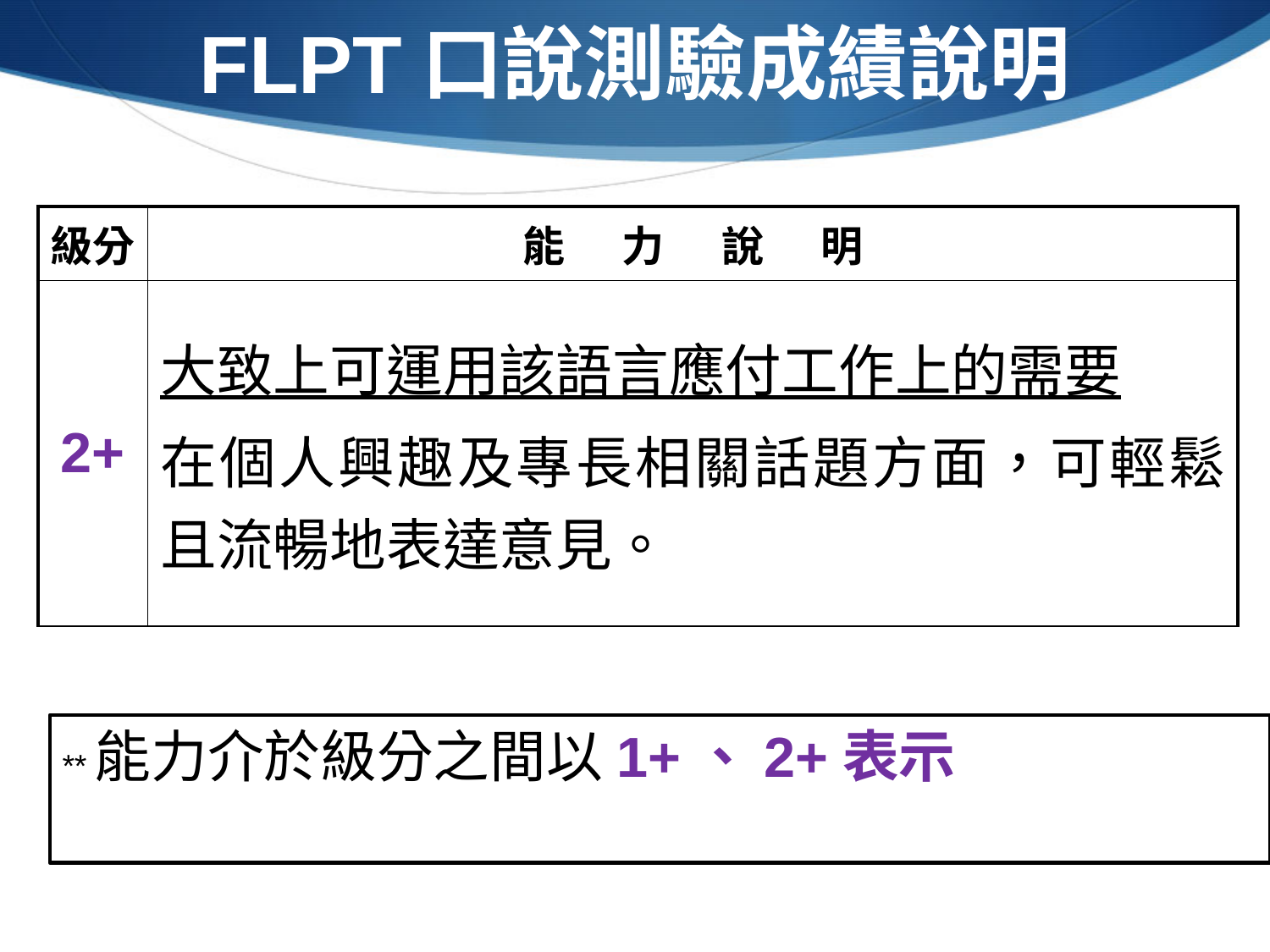

FLPT口說測驗成績說明
| 級分 | 能 力 說 明 |
| --- | --- |
| 2+ | 大致上可運用該語言應付工作上的需要 在個人興趣及專長相關話題方面，可輕鬆且流暢地表達意見。 |
**能力介於級分之間以1+、2+表示